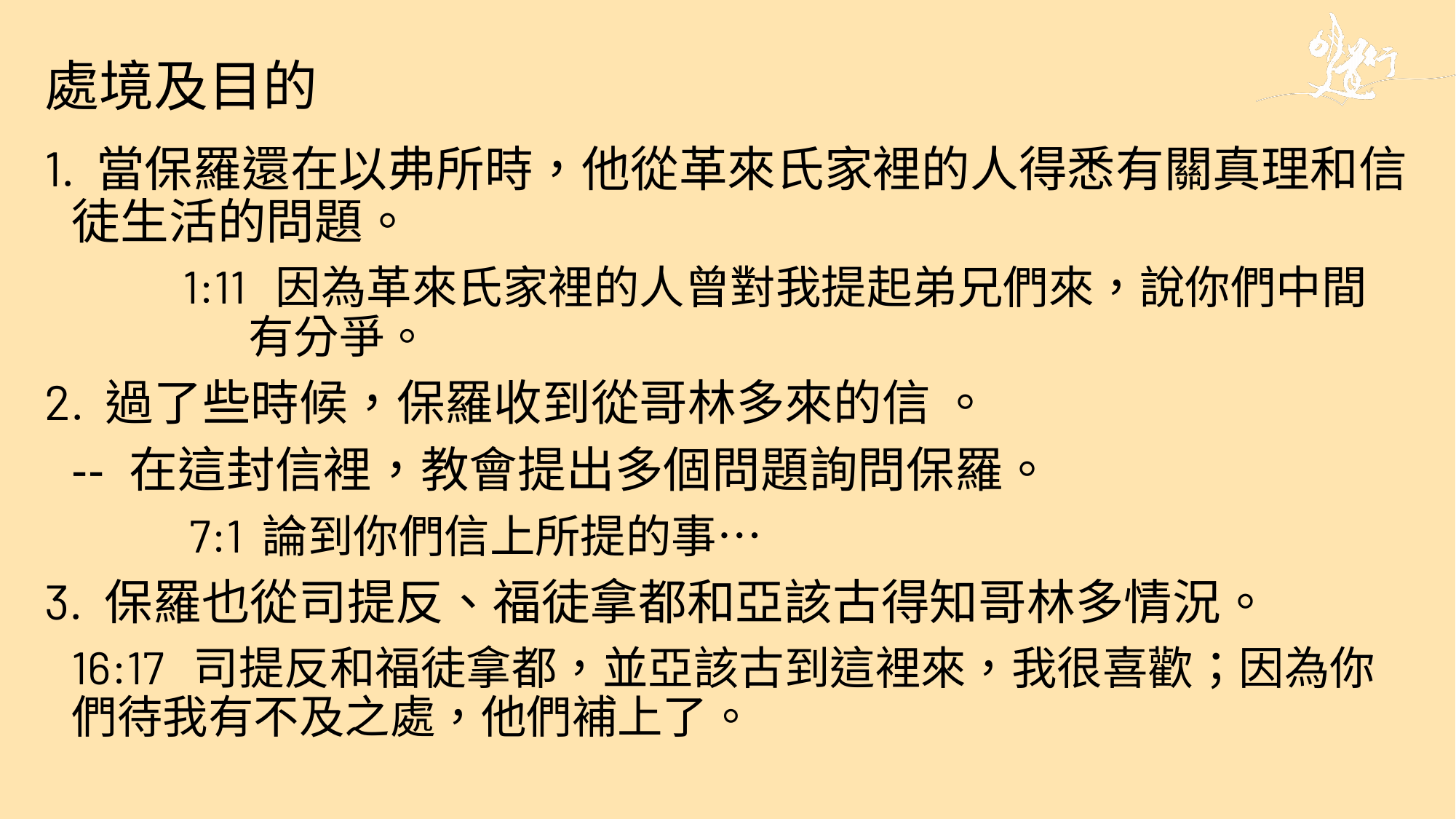

處境及目的
1. 當保羅還在以弗所時，他從革來氏家裡的人得悉有關真理和信徒生活的問題。
1:11  因為革來氏家裡的人曾對我提起弟兄們來，說你們中間有分爭。
2. 過了些時候，保羅收到從哥林多來的信 。
	-- 在這封信裡，教會提出多個問題詢問保羅。
		 7:1 論到你們信上所提的事…
3. 保羅也從司提反、福徒拿都和亞該古得知哥林多情況。
	16:17  司提反和福徒拿都，並亞該古到這裡來，我很喜歡；因為你	們待我有不及之處，他們補上了。